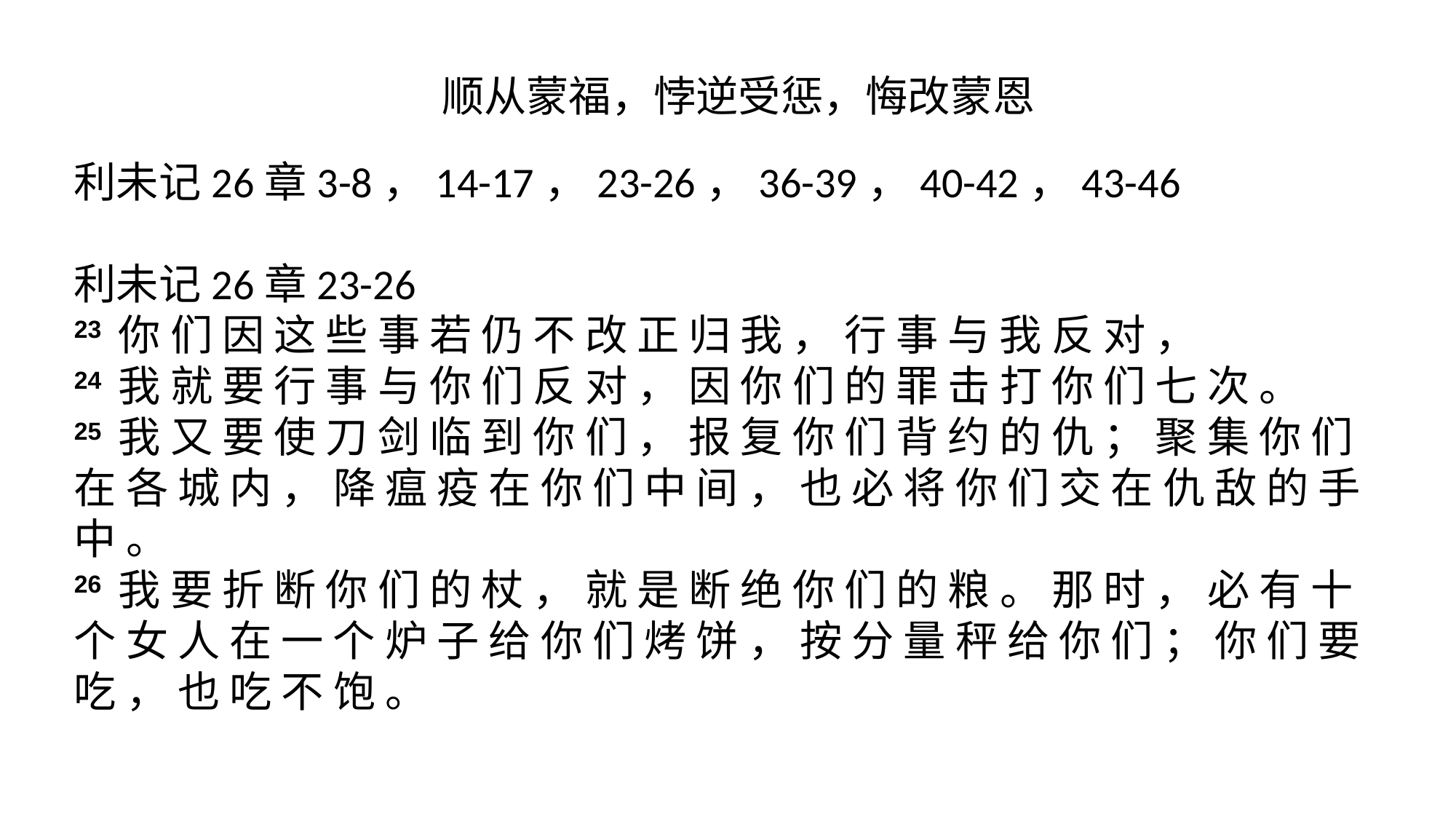

顺从蒙福，悖逆受惩，悔改蒙恩
利未记26章3-8，14-17，23-26，36-39，40-42，43-46

利未记26章23-26
23 你 们 因 这 些 事 若 仍 不 改 正 归 我 ， 行 事 与 我 反 对 ，
24 我 就 要 行 事 与 你 们 反 对 ， 因 你 们 的 罪 击 打 你 们 七 次 。
25 我 又 要 使 刀 剑 临 到 你 们 ， 报 复 你 们 背 约 的 仇 ； 聚 集 你 们 在 各 城 内 ， 降 瘟 疫 在 你 们 中 间 ， 也 必 将 你 们 交 在 仇 敌 的 手 中 。
26 我 要 折 断 你 们 的 杖 ， 就 是 断 绝 你 们 的 粮 。 那 时 ， 必 有 十 个 女 人 在 一 个 炉 子 给 你 们 烤 饼 ， 按 分 量 秤 给 你 们 ； 你 们 要 吃 ， 也 吃 不 饱 。